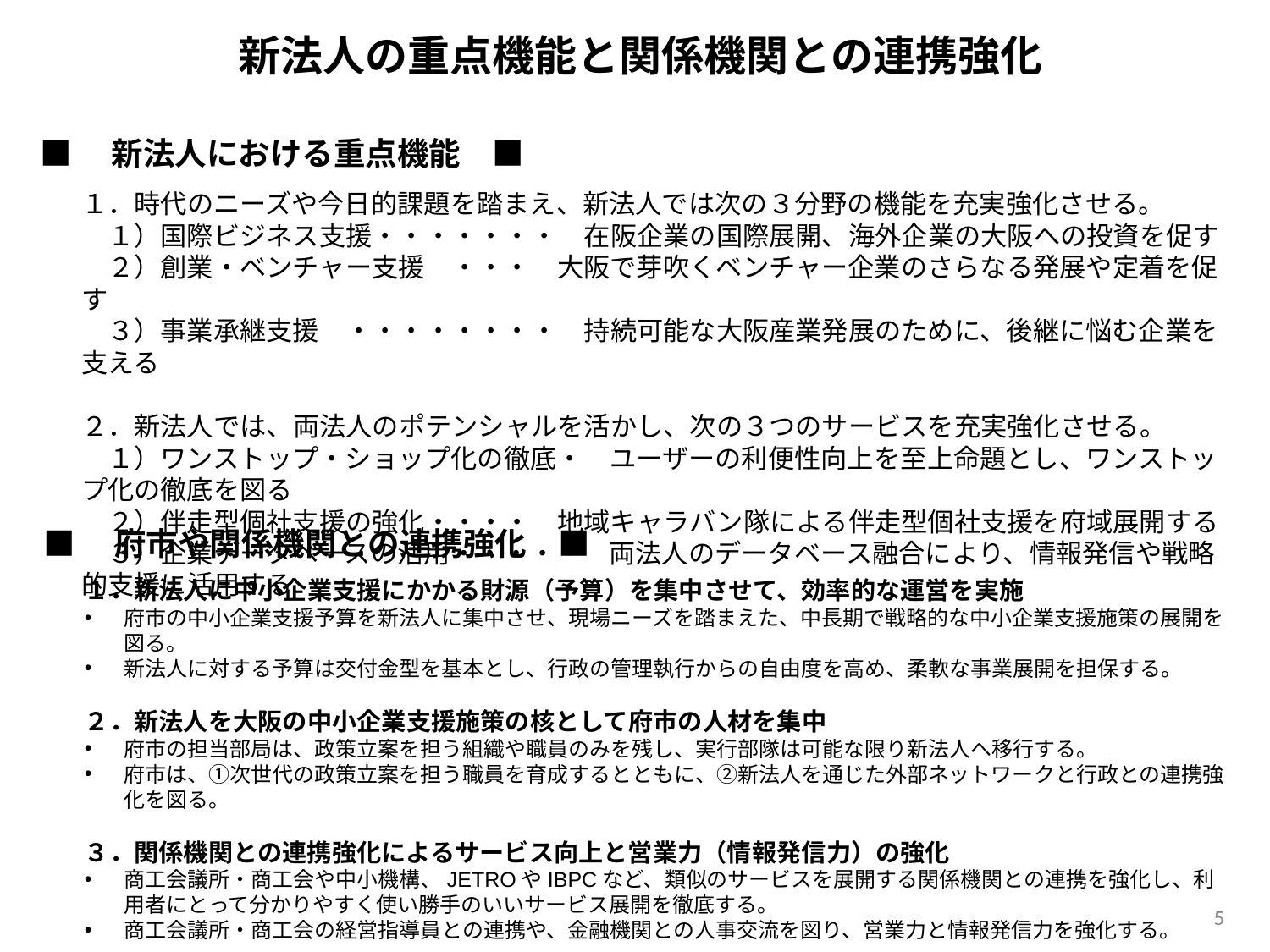

新法人の重点機能と関係機関との連携強化
■　新法人における重点機能　■
１．時代のニーズや今日的課題を踏まえ、新法人では次の３分野の機能を充実強化させる。
　１）国際ビジネス支援・・・・・・・　在阪企業の国際展開、海外企業の大阪への投資を促す
　２）創業・ベンチャー支援　・・・　大阪で芽吹くベンチャー企業のさらなる発展や定着を促す
　３）事業承継支援　・・・・・・・・　持続可能な大阪産業発展のために、後継に悩む企業を支える

２．新法人では、両法人のポテンシャルを活かし、次の３つのサービスを充実強化させる。
　１）ワンストップ・ショップ化の徹底・　ユーザーの利便性向上を至上命題とし、ワンストップ化の徹底を図る
　２）伴走型個社支援の強化・・・・　地域キャラバン隊による伴走型個社支援を府域展開する
　３）企業データベースの活用・・・・・　両法人のデータベース融合により、情報発信や戦略的支援に活用する
■　府市や関係機関との連携強化　■
１．新法人に中小企業支援にかかる財源（予算）を集中させて、効率的な運営を実施
府市の中小企業支援予算を新法人に集中させ、現場ニーズを踏まえた、中長期で戦略的な中小企業支援施策の展開を図る。
新法人に対する予算は交付金型を基本とし、行政の管理執行からの自由度を高め、柔軟な事業展開を担保する。

２．新法人を大阪の中小企業支援施策の核として府市の人材を集中
府市の担当部局は、政策立案を担う組織や職員のみを残し、実行部隊は可能な限り新法人へ移行する。
府市は、①次世代の政策立案を担う職員を育成するとともに、②新法人を通じた外部ネットワークと行政との連携強化を図る。

３．関係機関との連携強化によるサービス向上と営業力（情報発信力）の強化
商工会議所・商工会や中小機構、JETROやIBPCなど、類似のサービスを展開する関係機関との連携を強化し、利用者にとって分かりやすく使い勝手のいいサービス展開を徹底する。
商工会議所・商工会の経営指導員との連携や、金融機関との人事交流を図り、営業力と情報発信力を強化する。
5